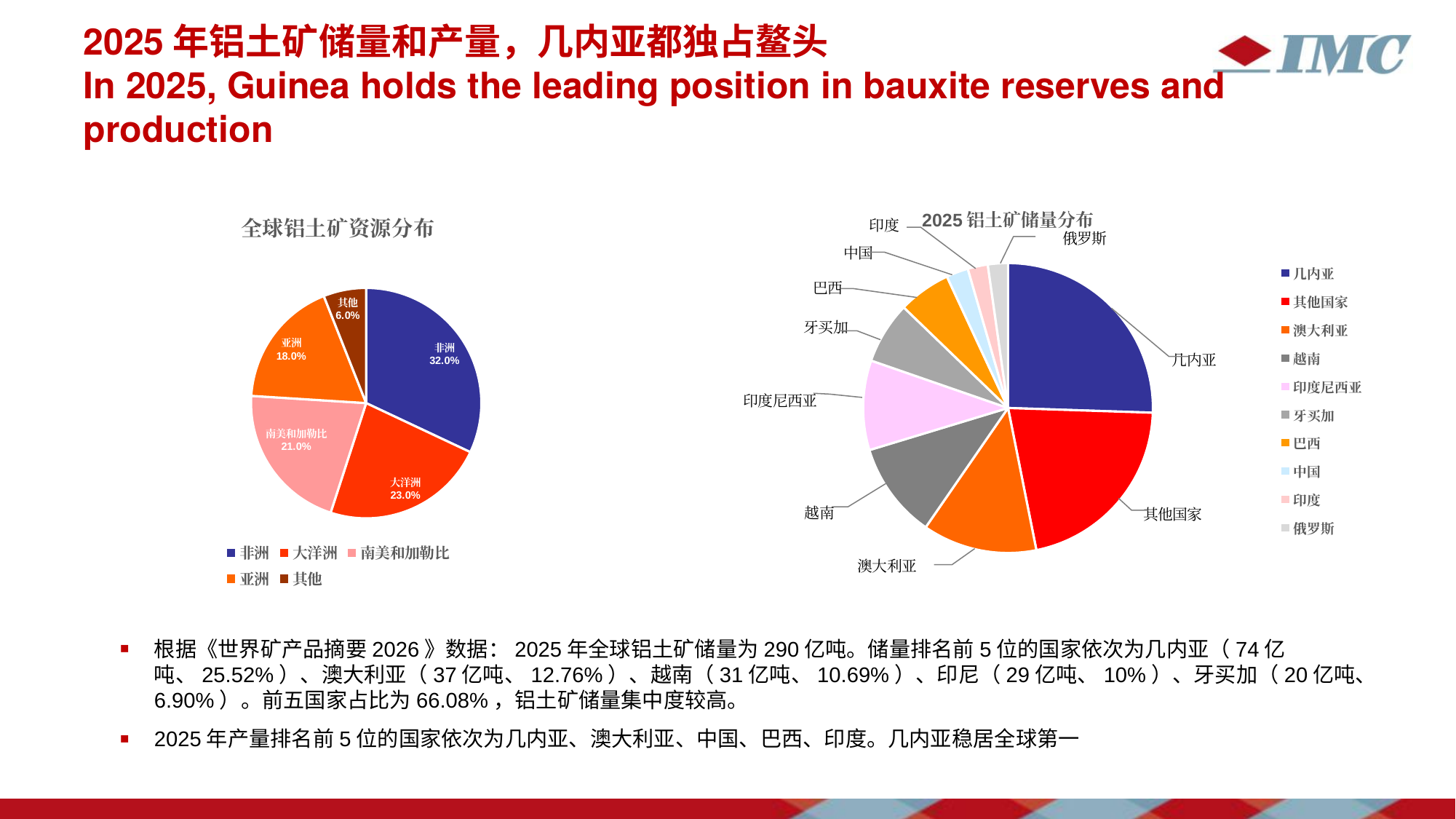

# 2025年铝土矿储量和产量，几内亚都独占鳌头 In 2025, Guinea holds the leading position in bauxite reserves and production

### Chart:

| Category | 2025铝土矿储量分布 |
|---|---|
| 几内亚 | 0.2552 |
| 其他国家 | 0.2134 |
| 澳大利亚 | 0.1276 |
| 越南 | 0.1069 |
| 印度尼西亚 | 0.1 |
| 牙买加 | 0.069 |
| 巴西 | 0.0586 |
| 中国 | 0.0245 |
| 印度 | 0.0224 |
| 俄罗斯 | 0.0224 |

### Chart:

| Category | 全球铝土矿资源分布 |
|---|---|
| 非洲 | 0.32 |
| 大洋洲 | 0.23 |
| 南美和加勒比 | 0.21 |
| 亚洲 | 0.18 |
| 其他 | 0.06 |
根据《世界矿产品摘要2026》数据：2025年全球铝土矿储量为290亿吨。储量排名前5位的国家依次为几内亚（74亿吨、25.52%）、澳大利亚（37亿吨、12.76%）、越南（31亿吨、10.69%）、印尼（29亿吨、10%）、牙买加（20亿吨、6.90%）。前五国家占比为66.08%，铝土矿储量集中度较高。
2025年产量排名前5位的国家依次为几内亚、澳大利亚、中国、巴西、印度。几内亚稳居全球第一